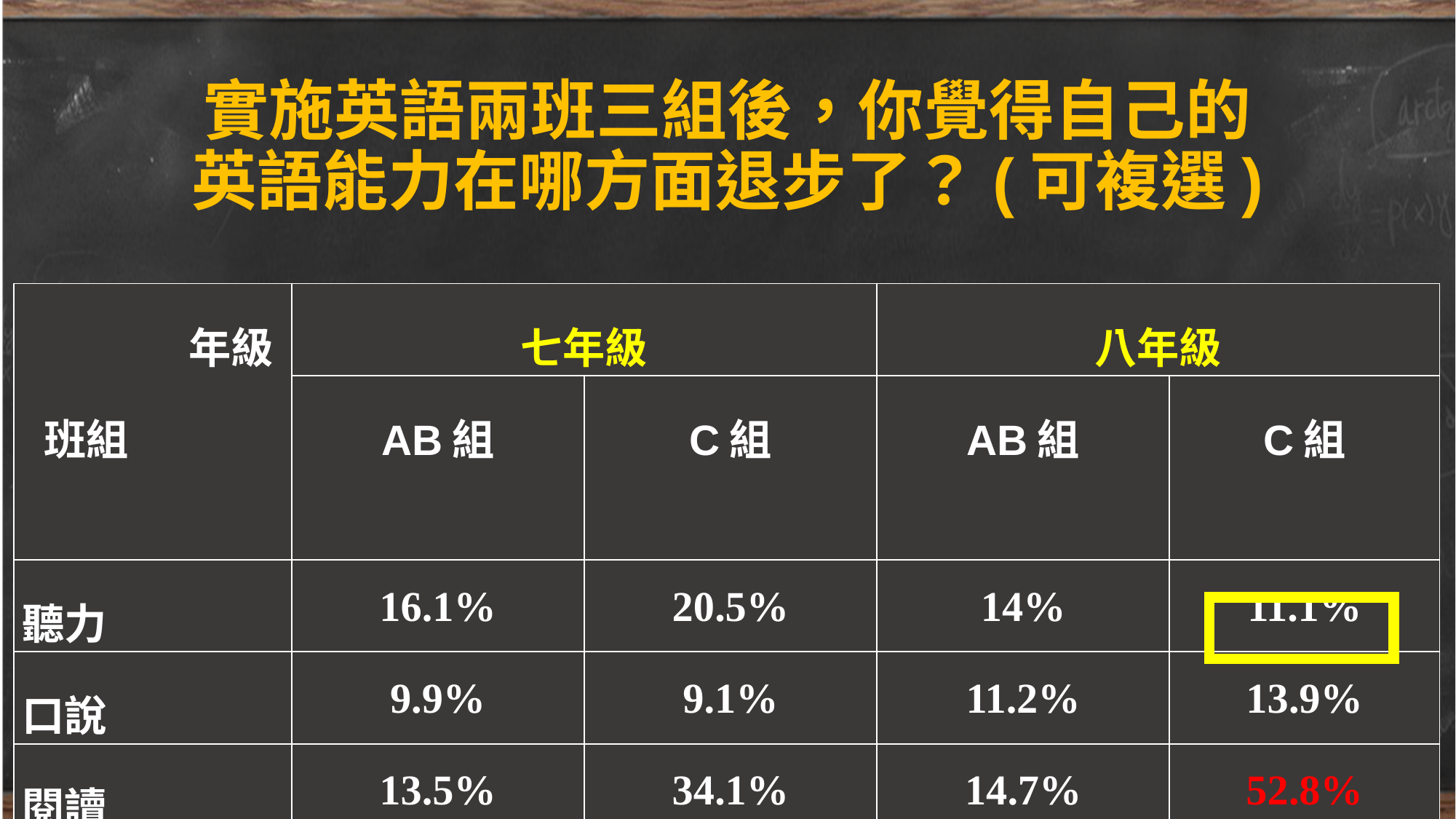

# 實施英語兩班三組後，你覺得自己的 英語能力在哪方面退步了？(可複選)
| 年級 班組 | 七年級 |  | 八年級 |  |
| --- | --- | --- | --- | --- |
|  | AB組 | C組 | AB組 | C組 |
| 聽力 | 16.1% | 20.5% | 14% | 11.1% |
| 口說 | 9.9% | 9.1% | 11.2% | 13.9% |
| 閱讀 | 13.5% | 34.1% | 14.7% | 52.8% |
| 寫作 | 30.2% | 34.1% | 16.8% | 36.1% |
| 以上皆非 | 52.6% | 40.9% | 69.2% | 27.8% |